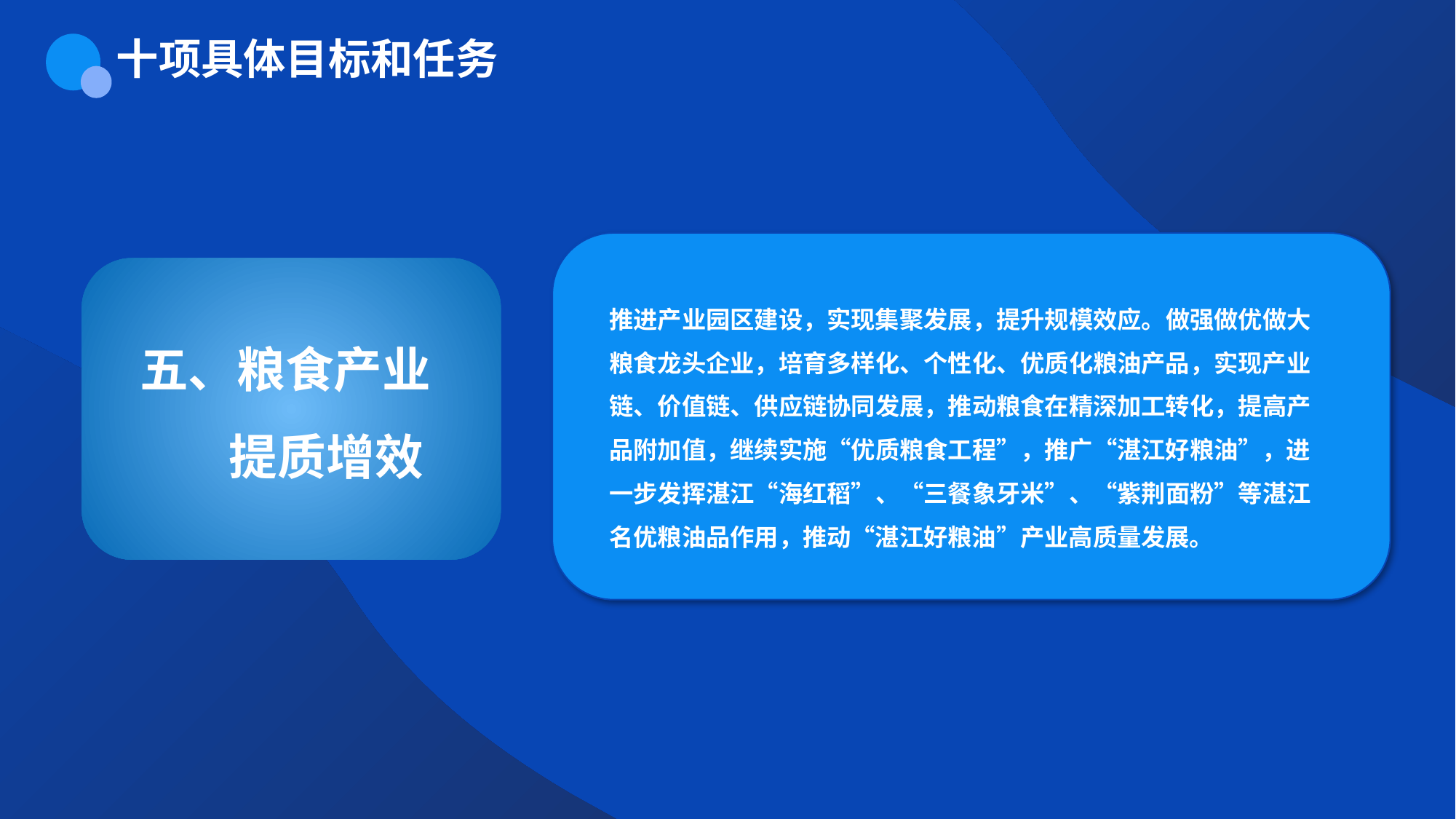

十项具体目标和任务

推进产业园区建设，实现集聚发展，提升规模效应。做强做优做大粮食龙头企业，培育多样化、个性化、优质化粮油产品，实现产业链、价值链、供应链协同发展，推动粮食在精深加工转化，提高产品附加值，继续实施“优质粮食工程”，推广“湛江好粮油”，进一步发挥湛江“海红稻”、“三餐象牙米”、“紫荆面粉”等湛江名优粮油品作用，推动“湛江好粮油”产业高质量发展。
五、粮食产业
       提质增效